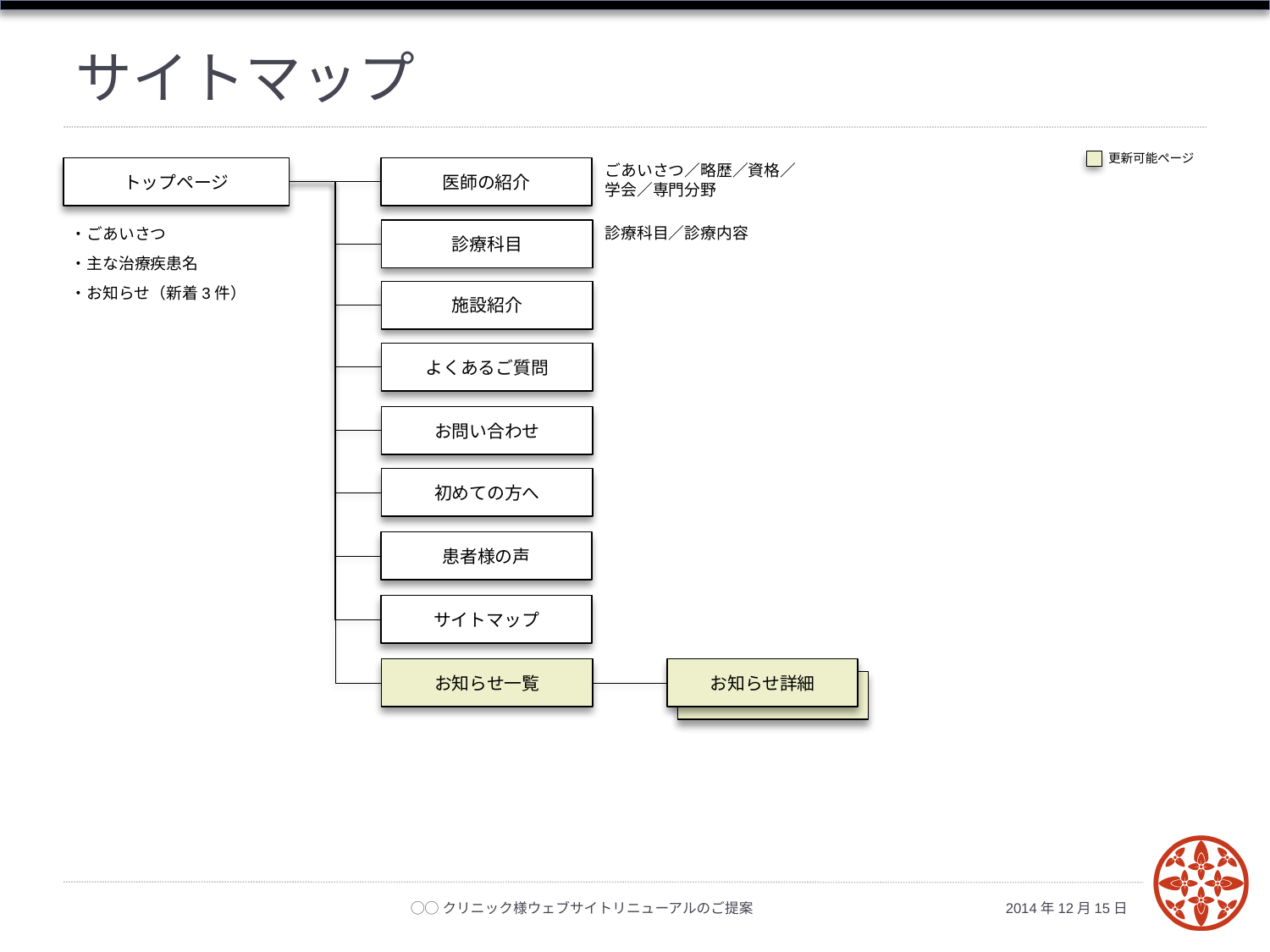

# サイトマップ
更新可能ページ

ごあいさつ／略歴／資格／
学会／専門分野
トップページ
医師の紹介
診療科目／診療内容
・ごあいさつ
・主な治療疾患名
・お知らせ（新着3件）
診療科目
施設紹介
よくあるご質問
お問い合わせ
初めての方へ
患者様の声
サイトマップ
お知らせ一覧
お知らせ詳細

◯◯クリニック様ウェブサイトリニューアルのご提案
2014年12月15日